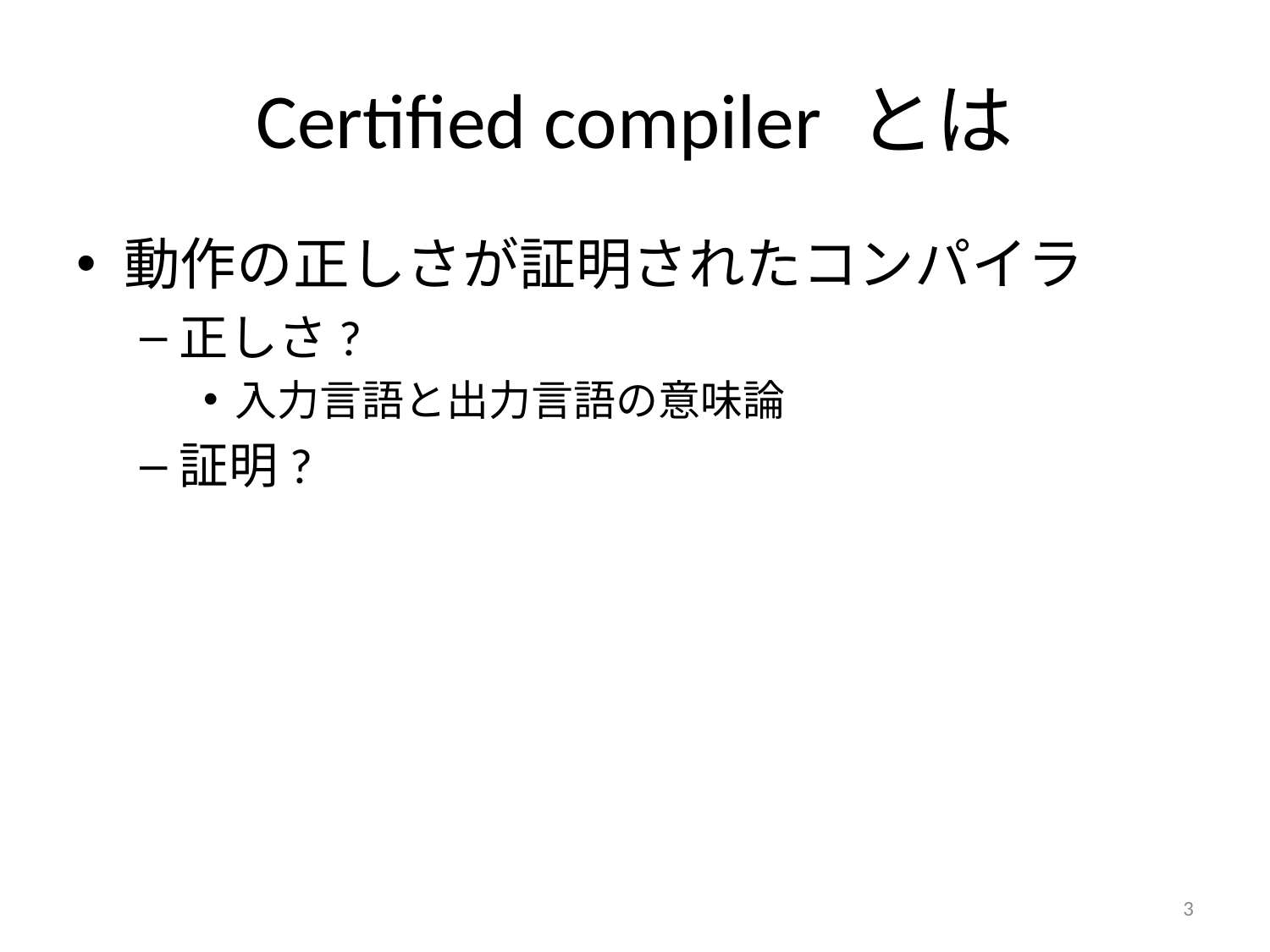

# Certified compiler とは
動作の正しさが証明されたコンパイラ
正しさ?
入力言語と出力言語の意味論
証明?
3